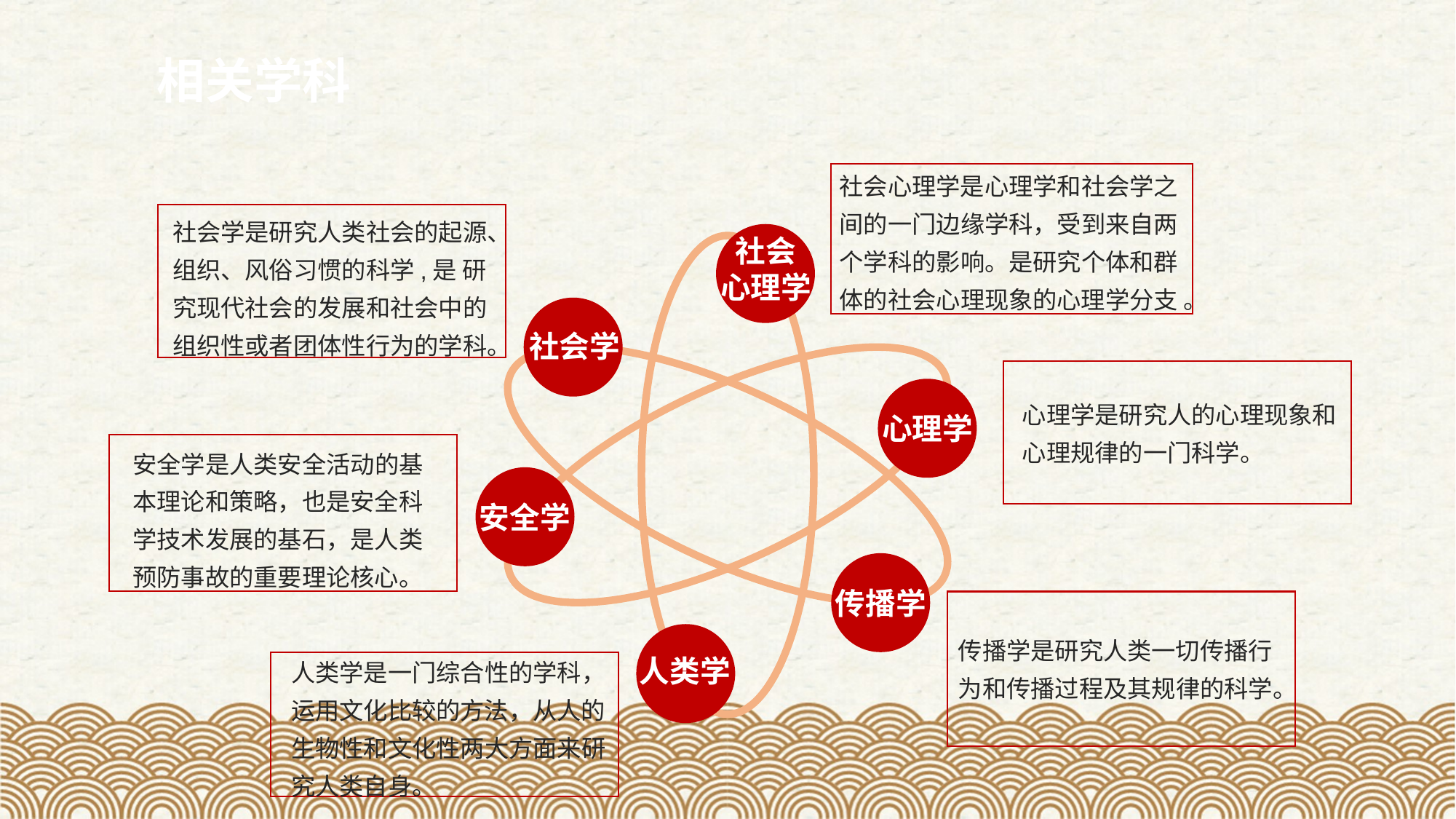

相关学科
社会心理学是心理学和社会学之间的一门边缘学科，受到来自两个学科的影响。是研究个体和群体的社会心理现象的心理学分支 。

社会学是研究人类社会的起源、组织、风俗习惯的科学,是 研究现代社会的发展和社会中的组织性或者团体性行为的学科。

社会
心理学

社会学

心理学是研究人的心理现象和心理规律的一门科学。
心理学

安全学是人类安全活动的基本理论和策略，也是安全科学技术发展的基石，是人类预防事故的重要理论核心。

安全学

传播学

传播学是研究人类一切传播行为和传播过程及其规律的科学。

人类学是一门综合性的学科，运用文化比较的方法，从人的生物性和文化性两大方面来研究人类自身。
人类学